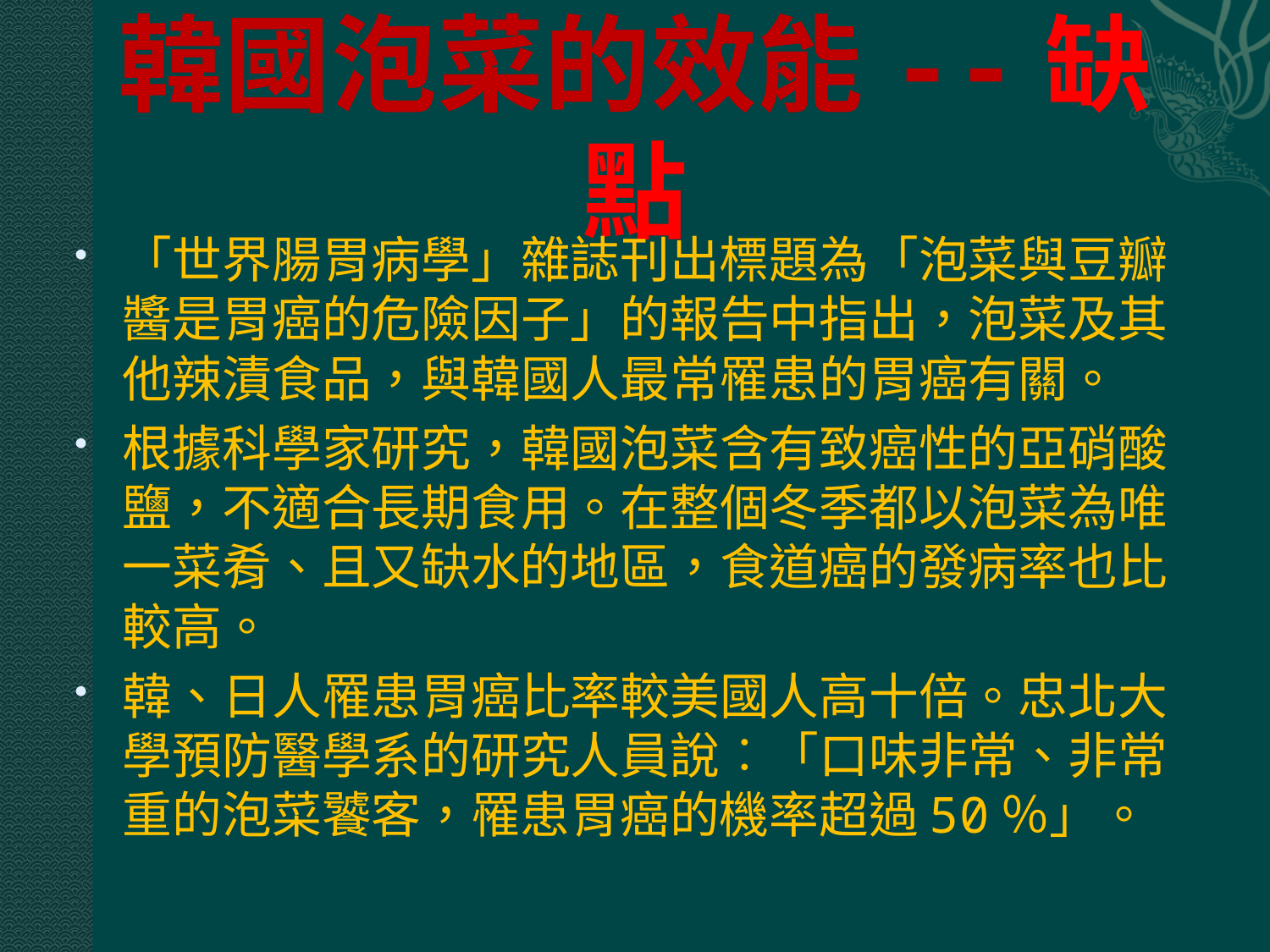

# 韓國泡菜的效能--缺點
「世界腸胃病學」雜誌刊出標題為「泡菜與豆瓣醬是胃癌的危險因子」的報告中指出，泡菜及其他辣漬食品，與韓國人最常罹患的胃癌有關。
根據科學家研究，韓國泡菜含有致癌性的亞硝酸鹽，不適合長期食用。在整個冬季都以泡菜為唯一菜肴、且又缺水的地區，食道癌的發病率也比較高。
韓、日人罹患胃癌比率較美國人高十倍。忠北大學預防醫學系的研究人員說︰「口味非常、非常重的泡菜饕客，罹患胃癌的機率超過50％」。